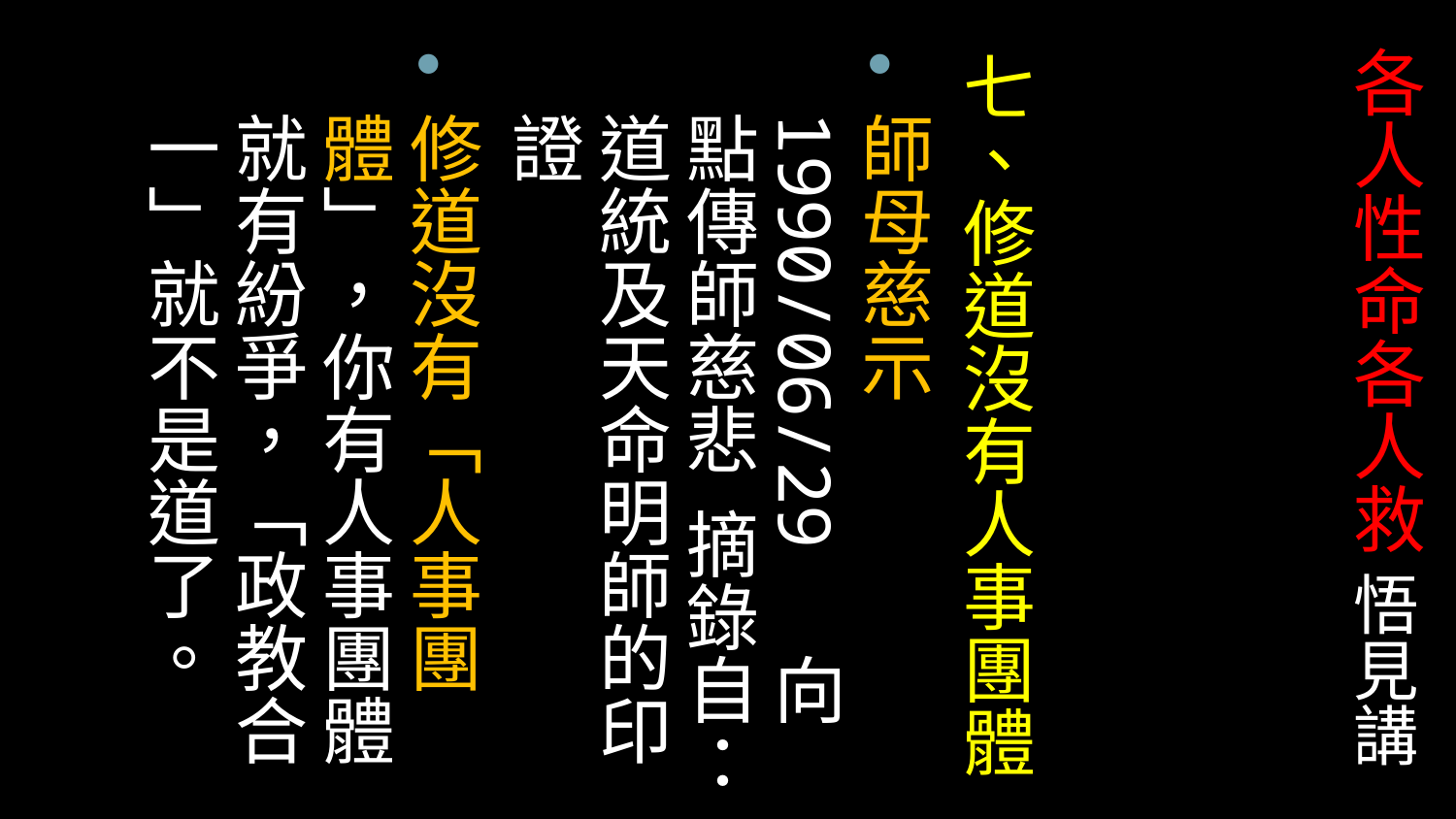

# 各人性命各人救 悟見講
七、修道沒有人事團體
師母慈示                 1990/06/29  向點傳師慈悲  摘錄自：道統及天命明師的印證
修道沒有「人事團體」，你有人事團體就有紛爭，「政教合一」就不是道了。